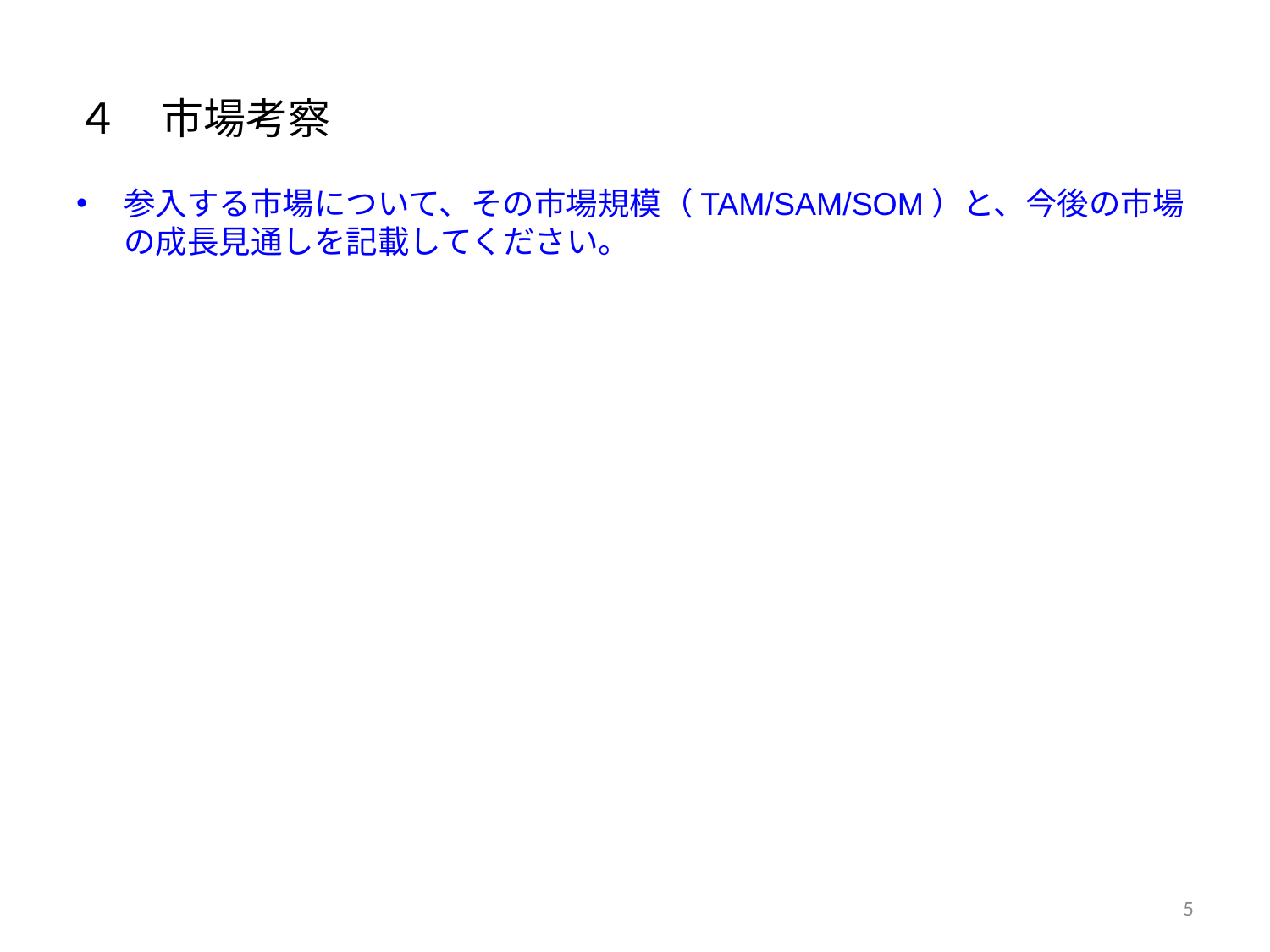

# ４　市場考察
参入する市場について、その市場規模（TAM/SAM/SOM）と、今後の市場の成長見通しを記載してください。
5